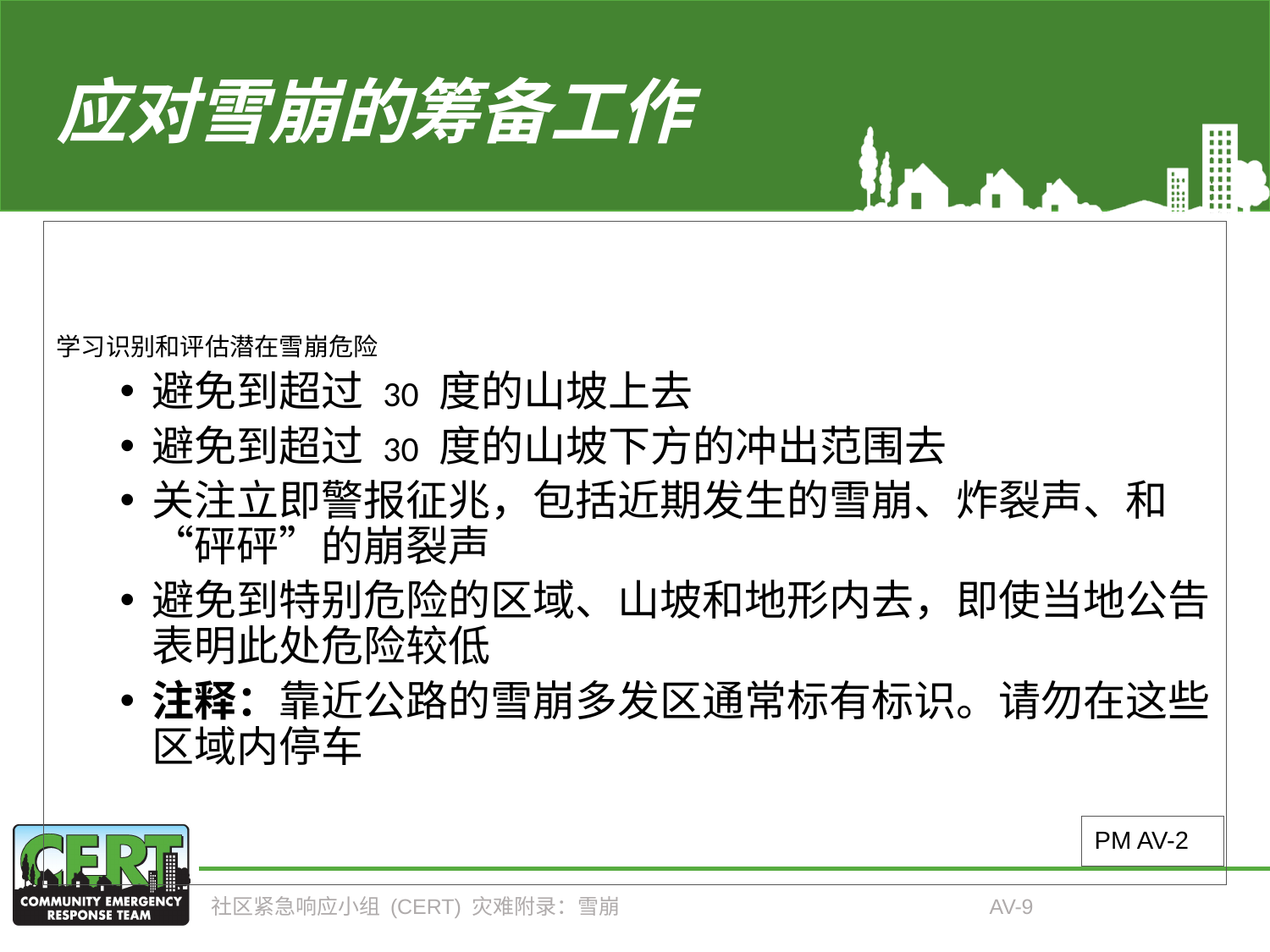

# 应对雪崩的筹备工作
学习识别和评估潜在雪崩危险
避免到超过 30 度的山坡上去
避免到超过 30 度的山坡下方的冲出范围去
关注立即警报征兆，包括近期发生的雪崩、炸裂声、和“砰砰”的崩裂声
避免到特别危险的区域、山坡和地形内去，即使当地公告表明此处危险较低
注释：靠近公路的雪崩多发区通常标有标识。请勿在这些区域内停车
PM AV-2
社区紧急响应小组 (CERT) 灾难附录：雪崩
AV-9